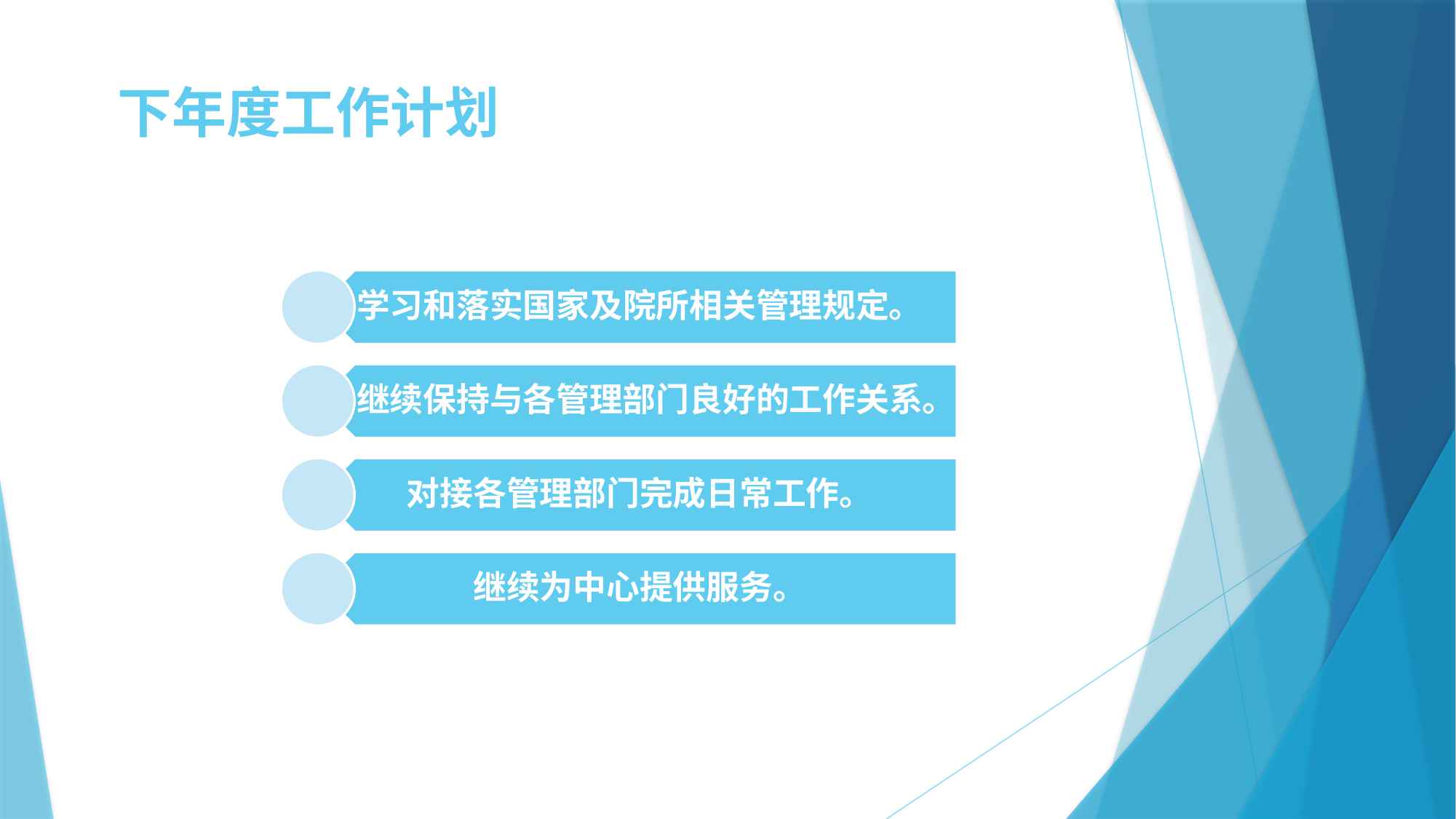

# 下年度工作计划
学习和落实国家及院所相关管理规定。
继续保持与各管理部门良好的工作关系。
对接各管理部门完成日常工作。
继续为中心提供服务。